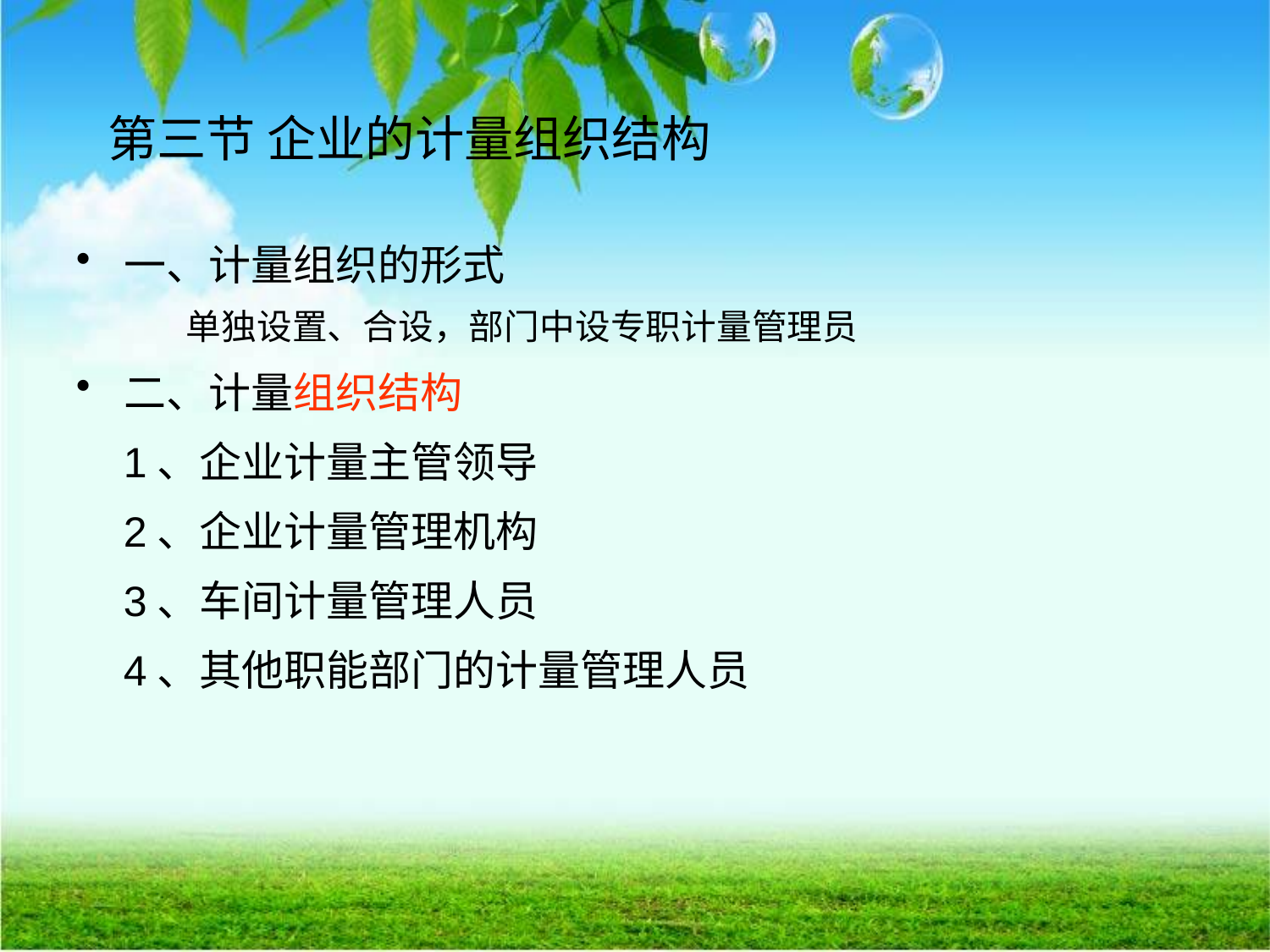

一、计量组织的形式
             单独设置、合设，部门中设专职计量管理员
二、计量组织结构
    1、企业计量主管领导
    2、企业计量管理机构
    3、车间计量管理人员
    4、其他职能部门的计量管理人员
# 第三节 企业的计量组织结构